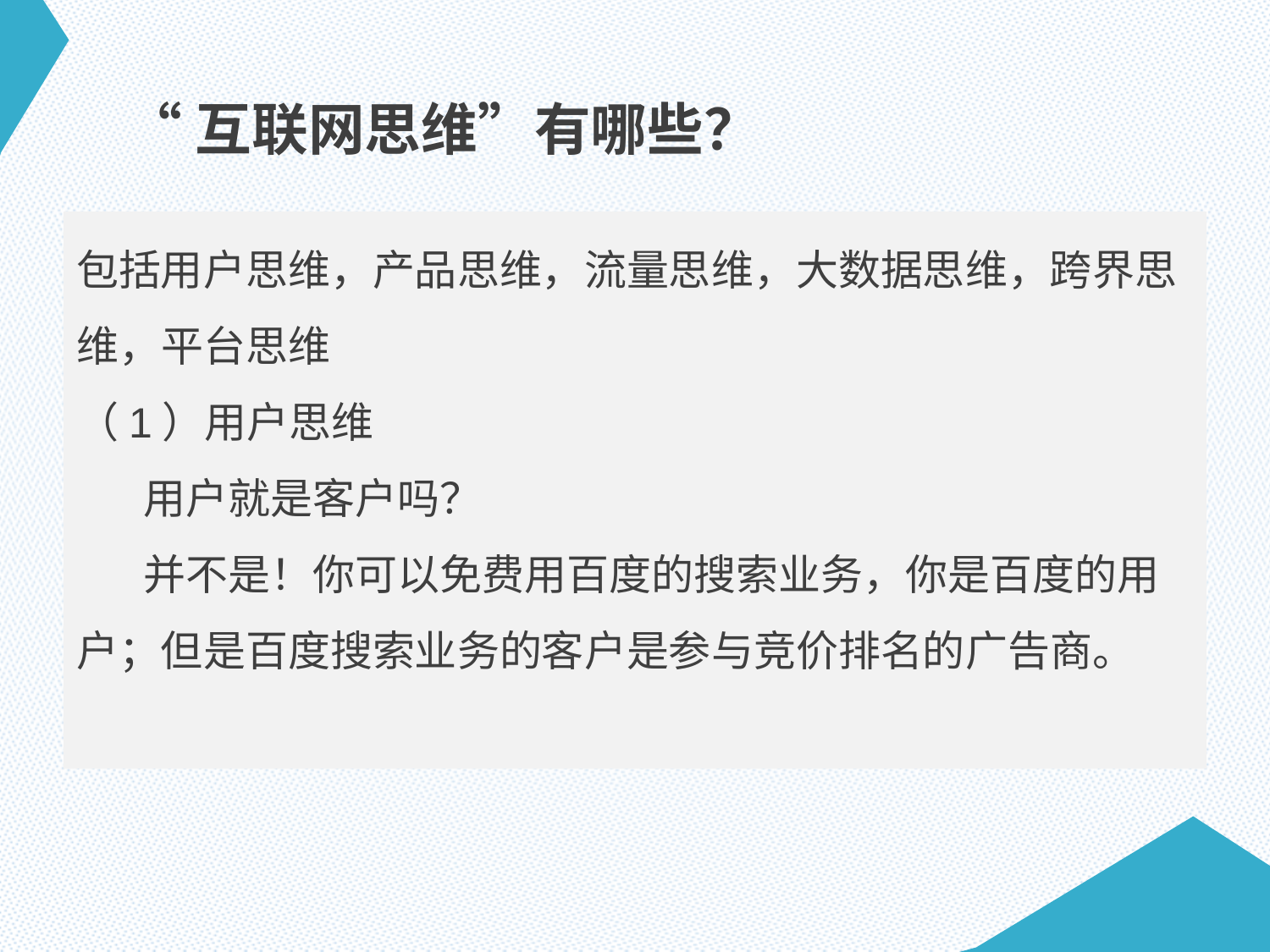

# “互联网思维”有哪些？
包括用户思维，产品思维，流量思维，大数据思维，跨界思维，平台思维
（1）用户思维
      用户就是客户吗？
      并不是！你可以免费用百度的搜索业务，你是百度的用户；但是百度搜索业务的客户是参与竞价排名的广告商。